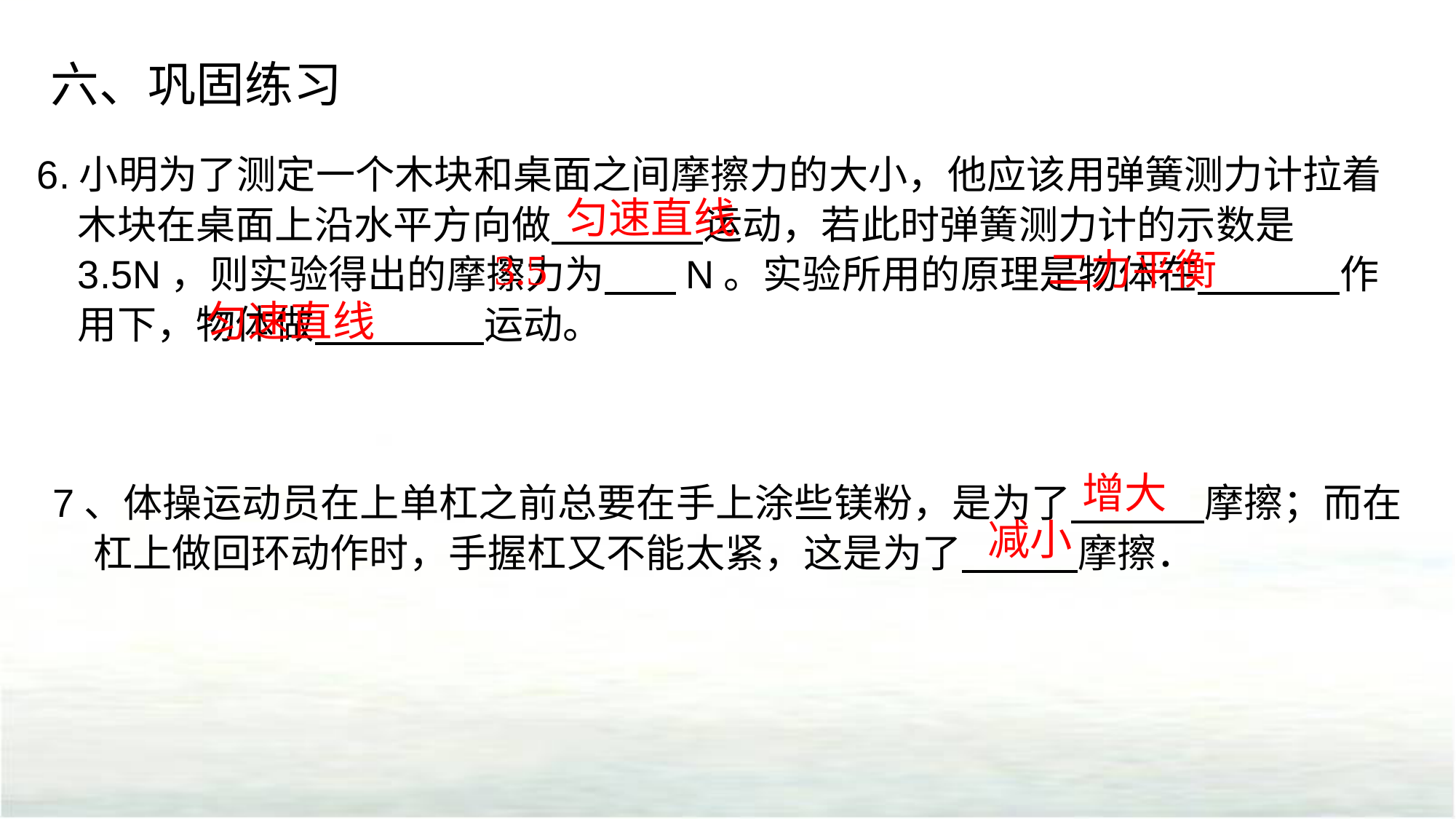

六、巩固练习
6.小明为了测定一个木块和桌面之间摩擦力的大小，他应该用弹簧测力计拉着木块在桌面上沿水平方向做                 运动，若此时弹簧测力计的示数是3.5N，则实验得出的摩擦力为        N。实验所用的原理是物体在                作用下，物体做                   运动。
匀速直线
3.5
二力平衡
匀速直线
增大
7、体操运动员在上单杠之前总要在手上涂些镁粉，是为了               摩擦；而在杠上做回环动作时，手握杠又不能太紧，这是为了             摩擦．
减小